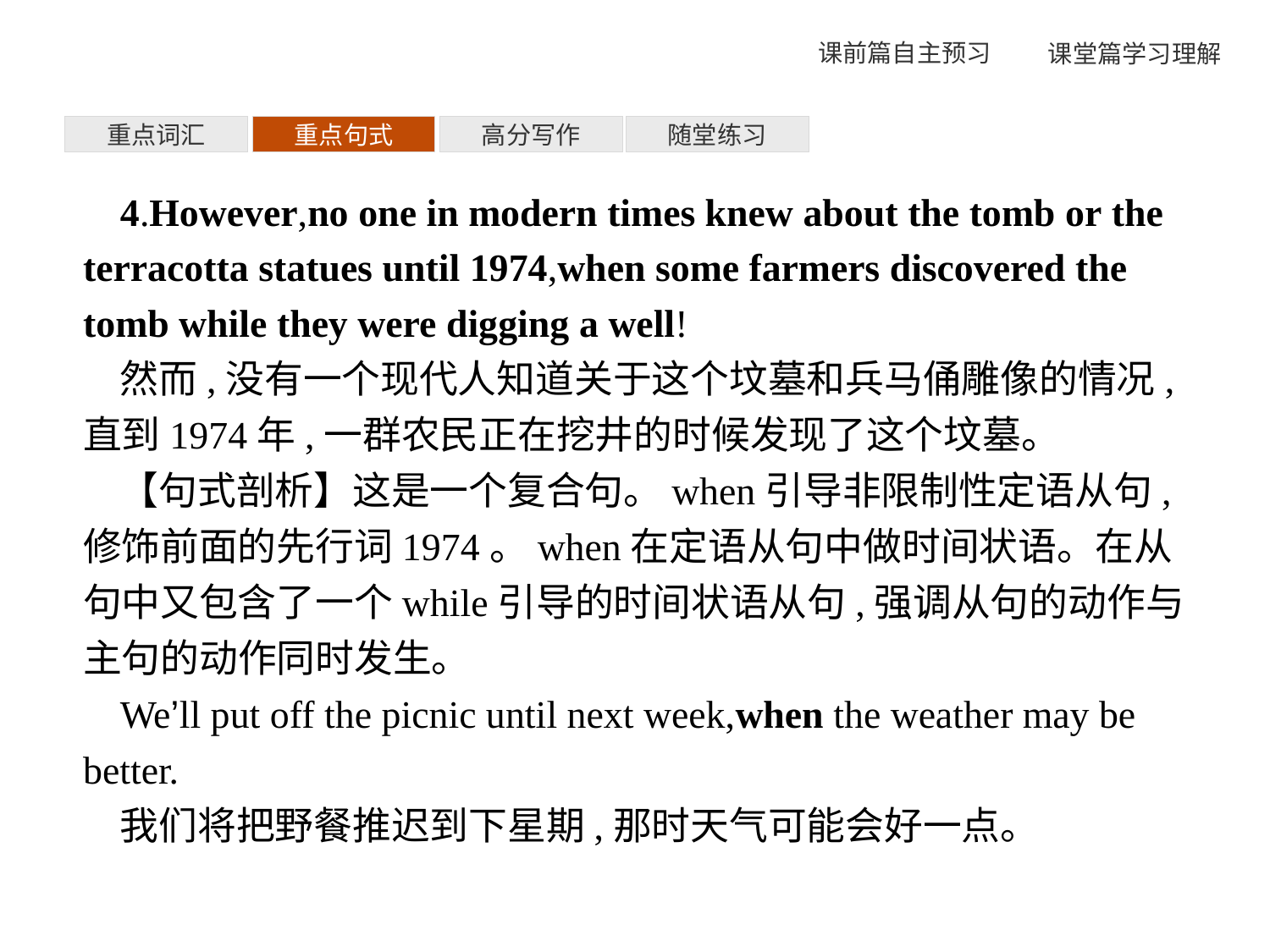

重点词汇
重点句式
高分写作
随堂练习
4.However,no one in modern times knew about the tomb or the terracotta statues until 1974,when some farmers discovered the tomb while they were digging a well!
然而,没有一个现代人知道关于这个坟墓和兵马俑雕像的情况,直到1974年,一群农民正在挖井的时候发现了这个坟墓。
【句式剖析】这是一个复合句。when引导非限制性定语从句,修饰前面的先行词1974。when在定语从句中做时间状语。在从句中又包含了一个while引导的时间状语从句,强调从句的动作与主句的动作同时发生。
We’ll put off the picnic until next week,when the weather may be better.
我们将把野餐推迟到下星期,那时天气可能会好一点。